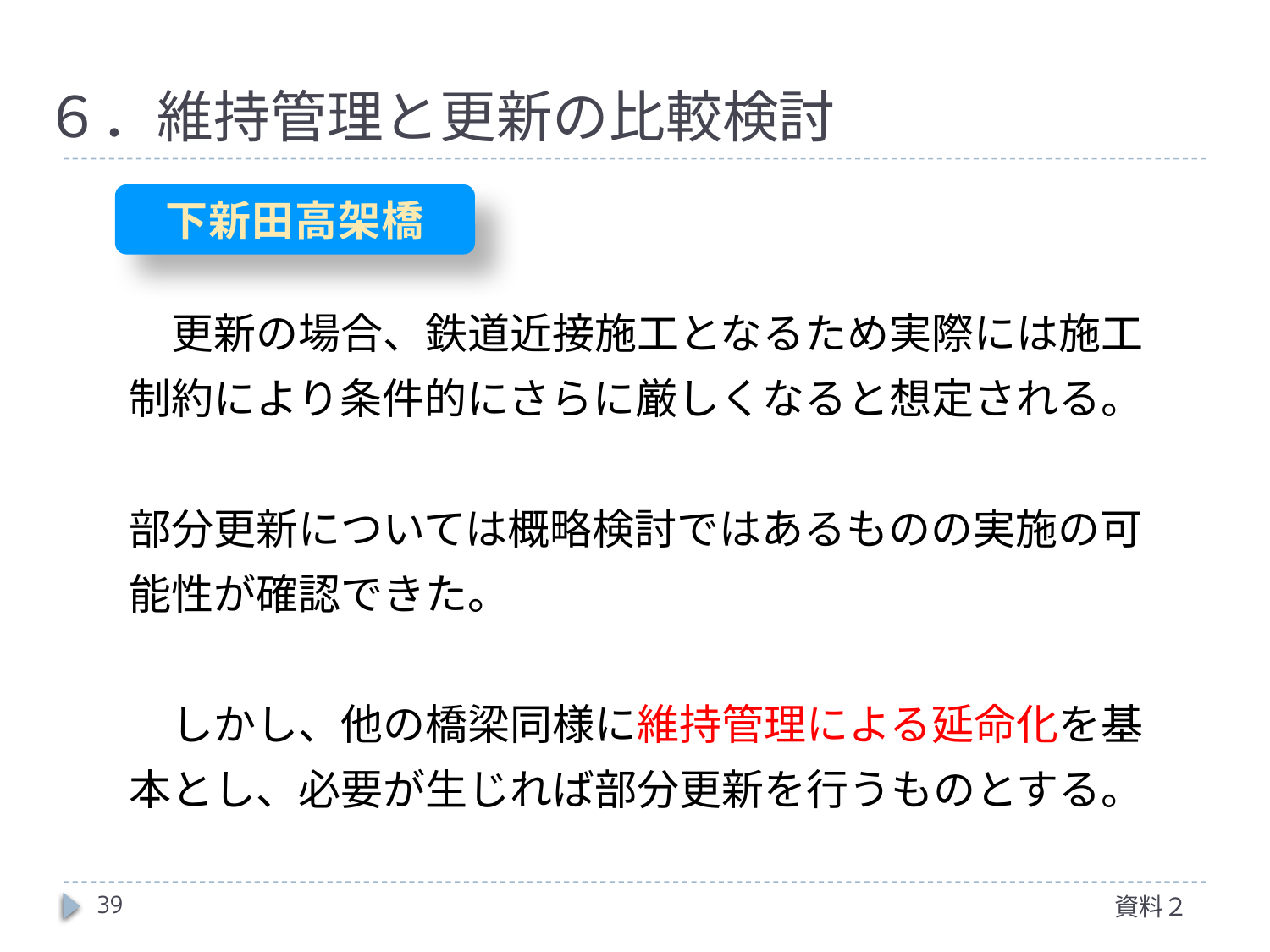

６．維持管理と更新の比較検討
下新田高架橋
　更新の場合、鉄道近接施工となるため実際には施工制約により条件的にさらに厳しくなると想定される。

部分更新については概略検討ではあるものの実施の可能性が確認できた。

　しかし、他の橋梁同様に維持管理による延命化を基本とし、必要が生じれば部分更新を行うものとする。
39
資料２